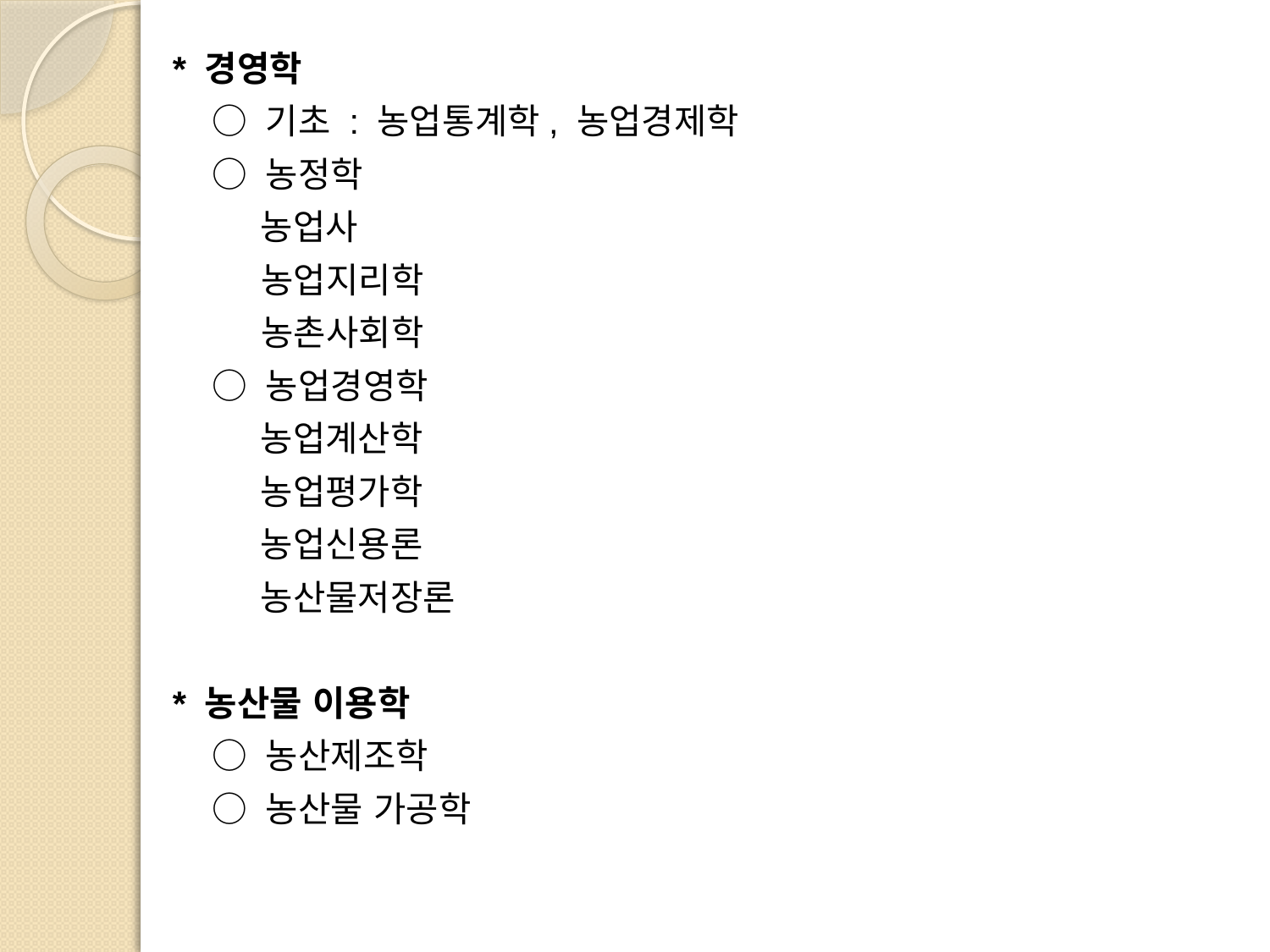

* 경영학
	○ 기초 : 농업통계학, 농업경제학
	○ 농정학
	    농업사
        농업지리학
        농촌사회학
	○ 농업경영학
	    농업계산학
	    농업평가학
	    농업신용론
	    농산물저장론

* 농산물 이용학
	○ 농산제조학
	○ 농산물 가공학